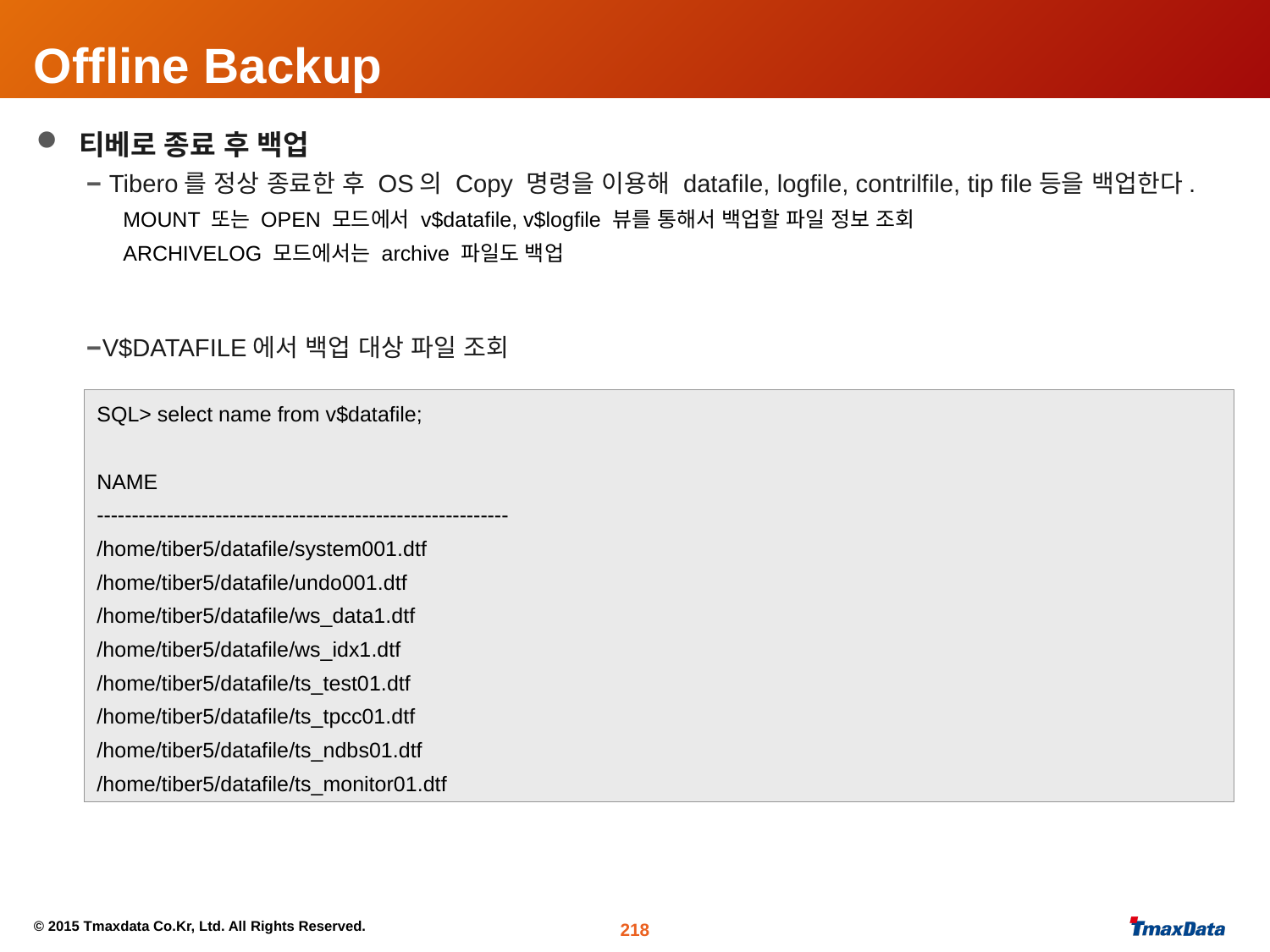

# Offline Backup
 티베로 종료 후 백업
 Tibero를 정상 종료한 후 OS의 Copy 명령을 이용해 datafile, logfile, contrilfile, tip file등을 백업한다.
MOUNT 또는 OPEN 모드에서 v$datafile, v$logfile 뷰를 통해서 백업할 파일 정보 조회
ARCHIVELOG 모드에서는 archive 파일도 백업

V$DATAFILE에서 백업 대상 파일 조회
SQL> select name from v$datafile;

NAME
-----------------------------------------------------------
/home/tiber5/datafile/system001.dtf
/home/tiber5/datafile/undo001.dtf
/home/tiber5/datafile/ws_data1.dtf
/home/tiber5/datafile/ws_idx1.dtf
/home/tiber5/datafile/ts_test01.dtf
/home/tiber5/datafile/ts_tpcc01.dtf
/home/tiber5/datafile/ts_ndbs01.dtf
/home/tiber5/datafile/ts_monitor01.dtf